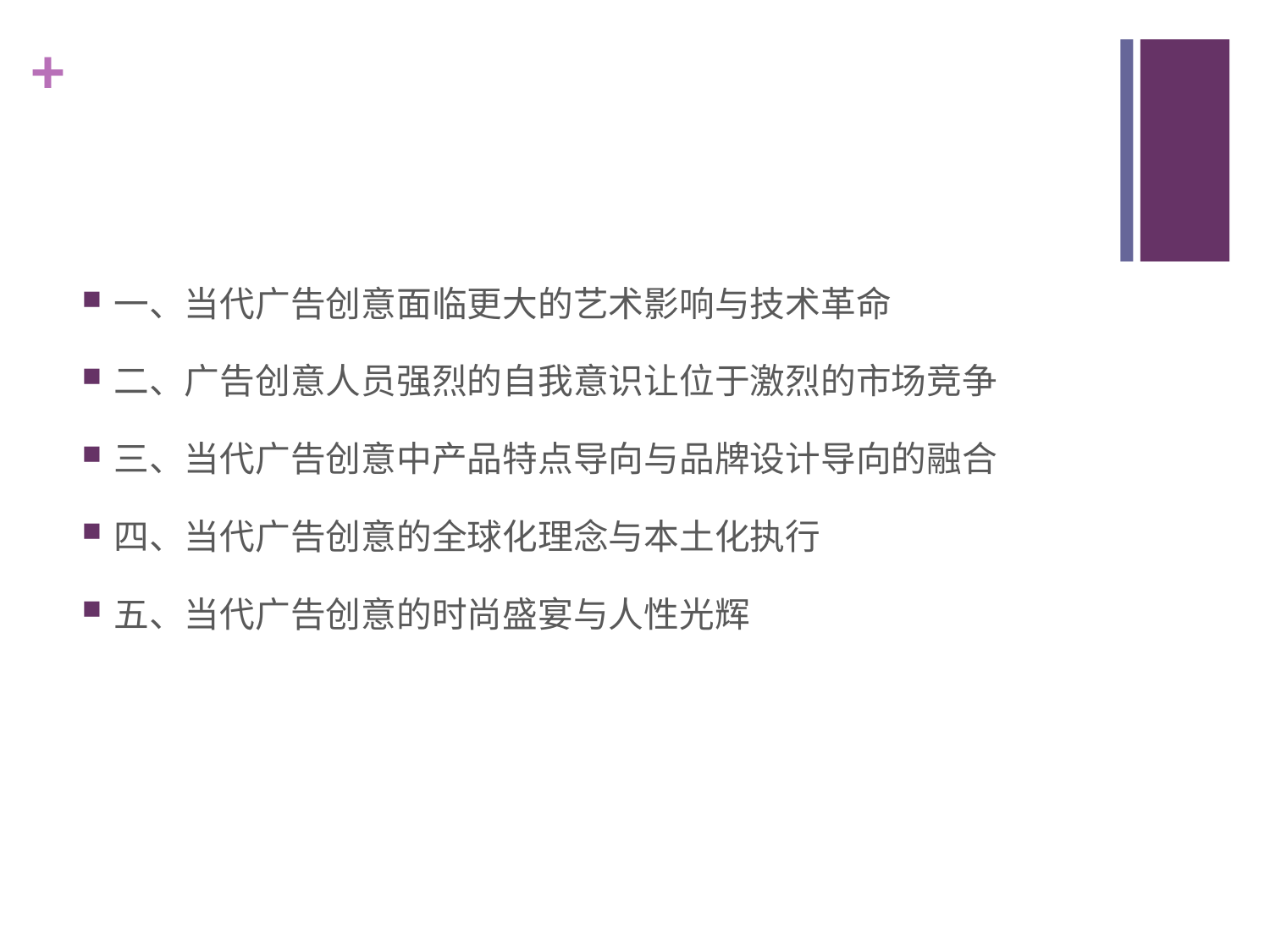

#
一、当代广告创意面临更大的艺术影响与技术革命
二、广告创意人员强烈的自我意识让位于激烈的市场竞争
三、当代广告创意中产品特点导向与品牌设计导向的融合
四、当代广告创意的全球化理念与本土化执行
五、当代广告创意的时尚盛宴与人性光辉